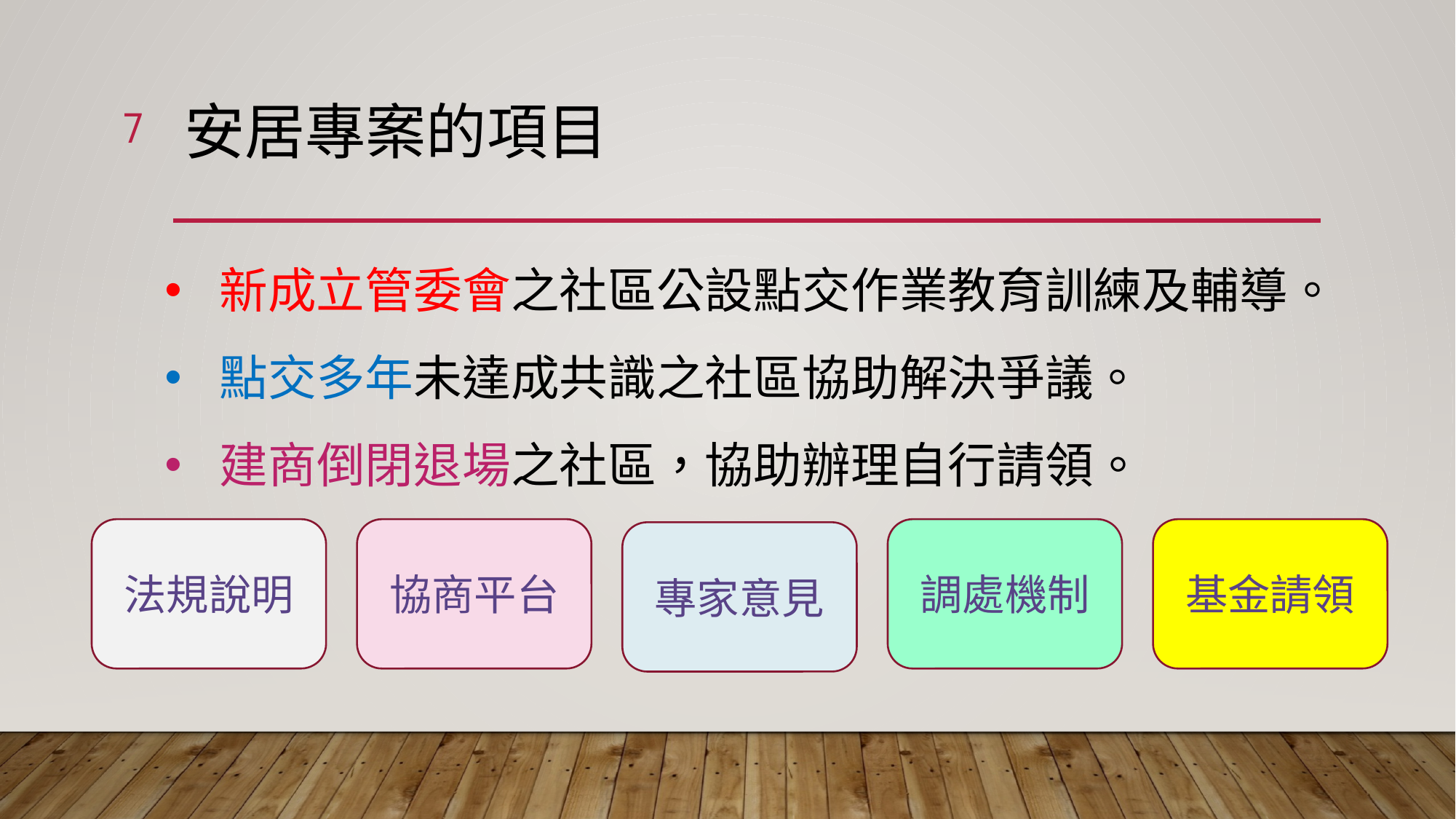

7
# 安居專案的項目
新成立管委會之社區公設點交作業教育訓練及輔導。
點交多年未達成共識之社區協助解決爭議。
建商倒閉退場之社區，協助辦理自行請領。
法規說明
協商平台
調處機制
基金請領
專家意見